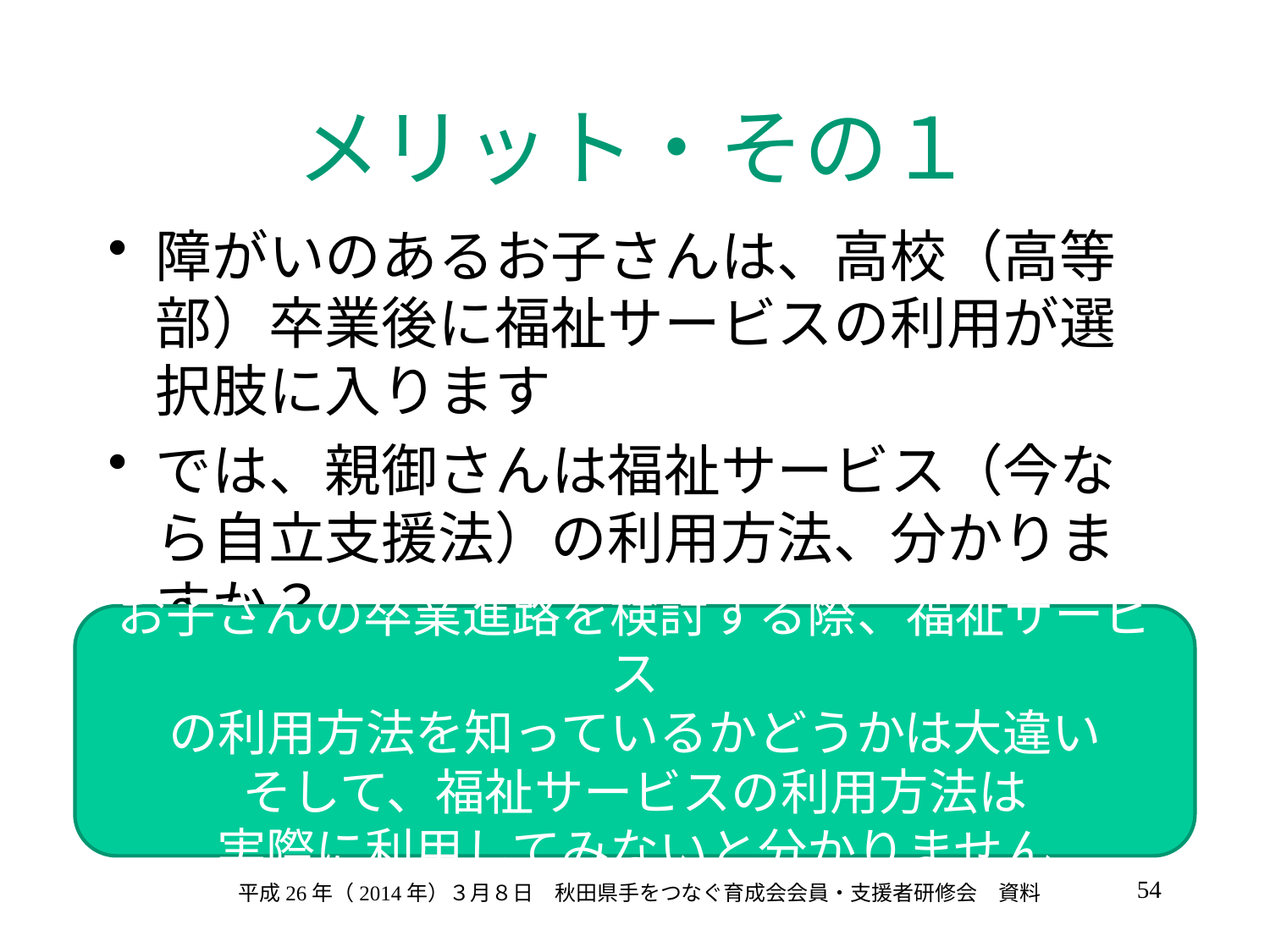

# メリット・その１
障がいのあるお子さんは、高校（高等部）卒業後に福祉サービスの利用が選択肢に入ります
では、親御さんは福祉サービス（今なら自立支援法）の利用方法、分かりますか？
お子さんの卒業進路を検討する際、福祉サービス
の利用方法を知っているかどうかは大違い
そして、福祉サービスの利用方法は
実際に利用してみないと分かりません
54